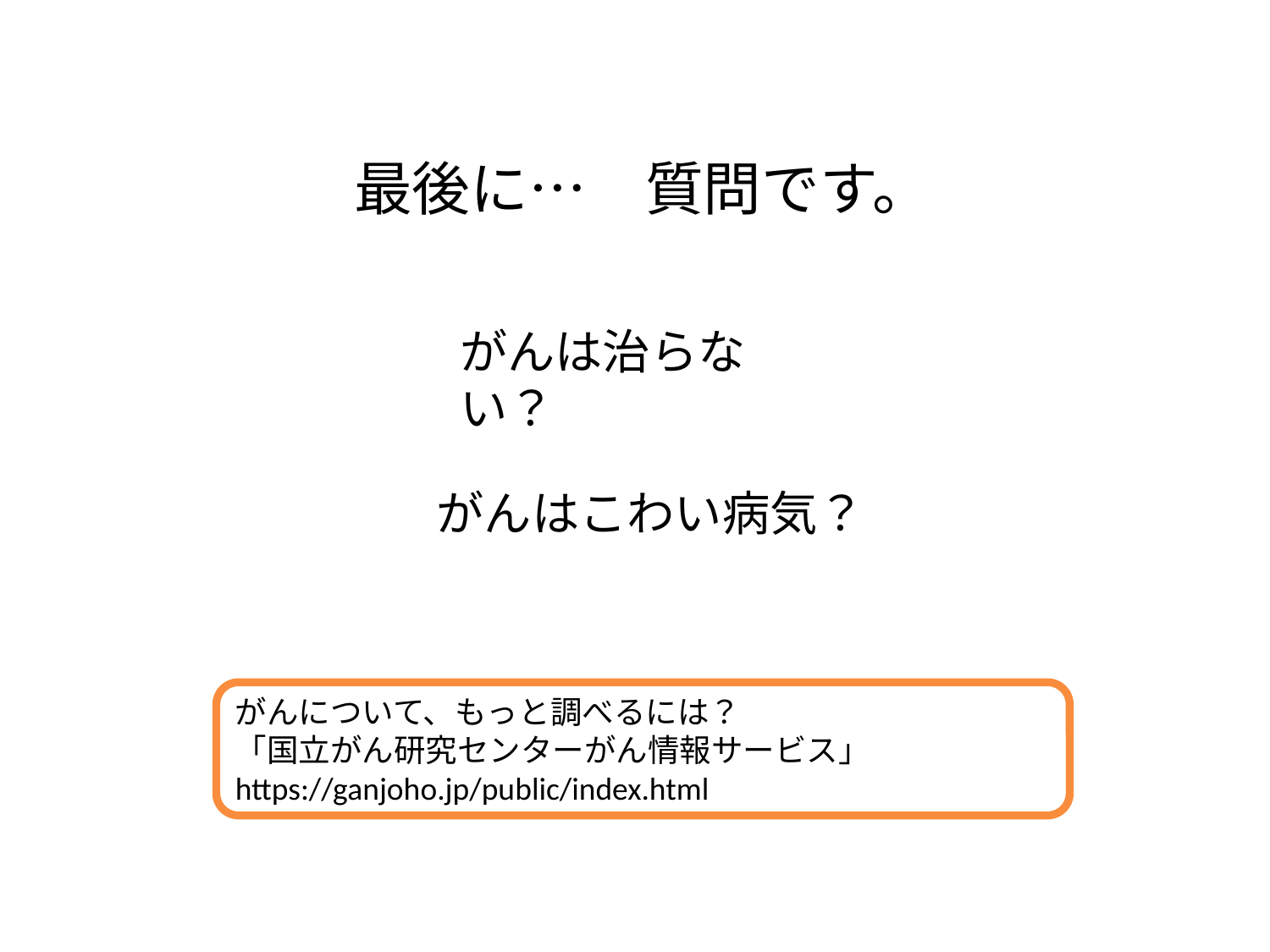

# 最後に…　質問です。
がんは治らない？
がんはこわい病気？
がんについて、もっと調べるには？
「国立がん研究センターがん情報サービス」　　　https://ganjoho.jp/public/index.html